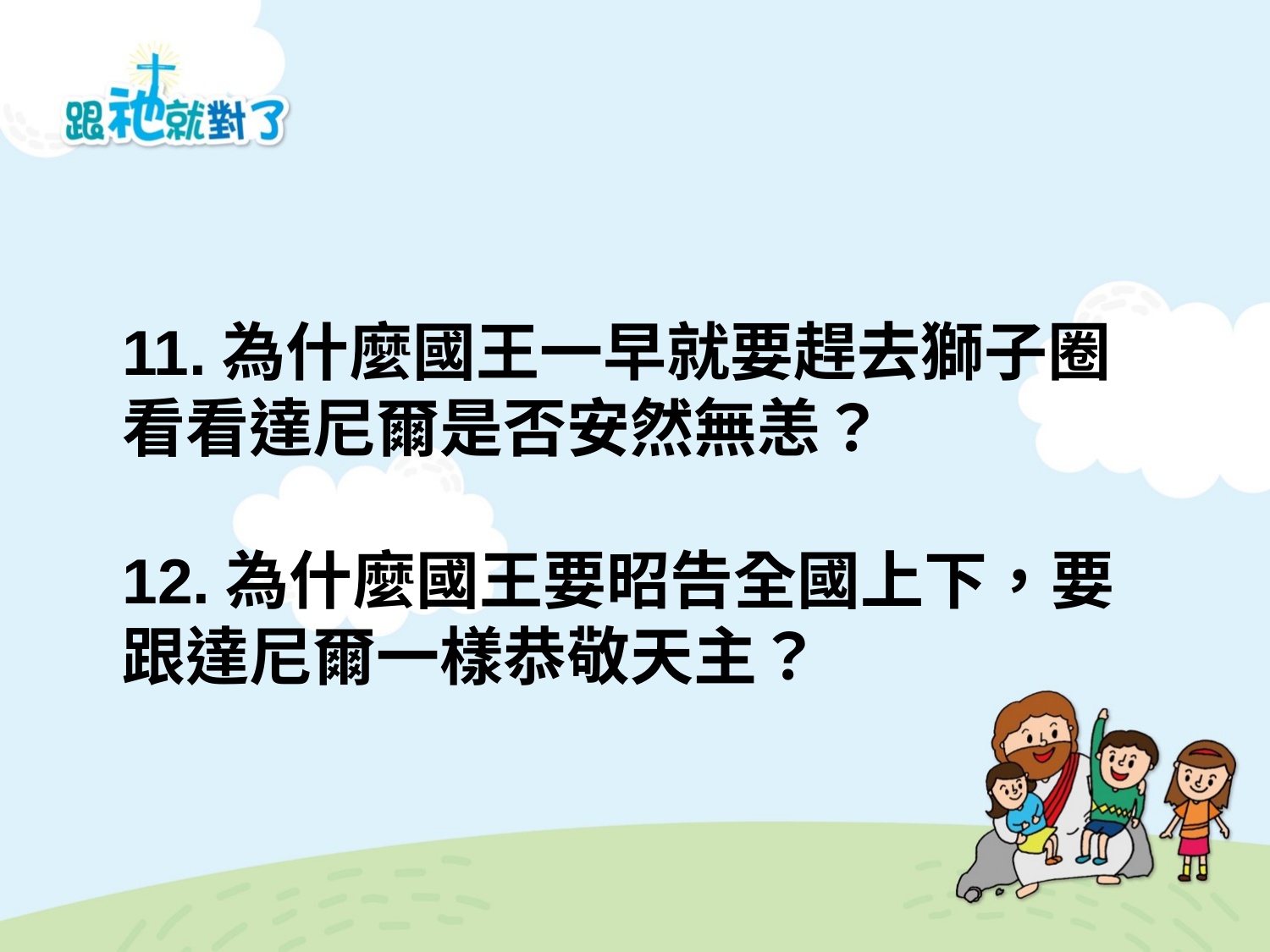

11.為什麼國王一早就要趕去獅子圈看看達尼爾是否安然無恙？

12.為什麼國王要昭告全國上下，要跟達尼爾一樣恭敬天主？